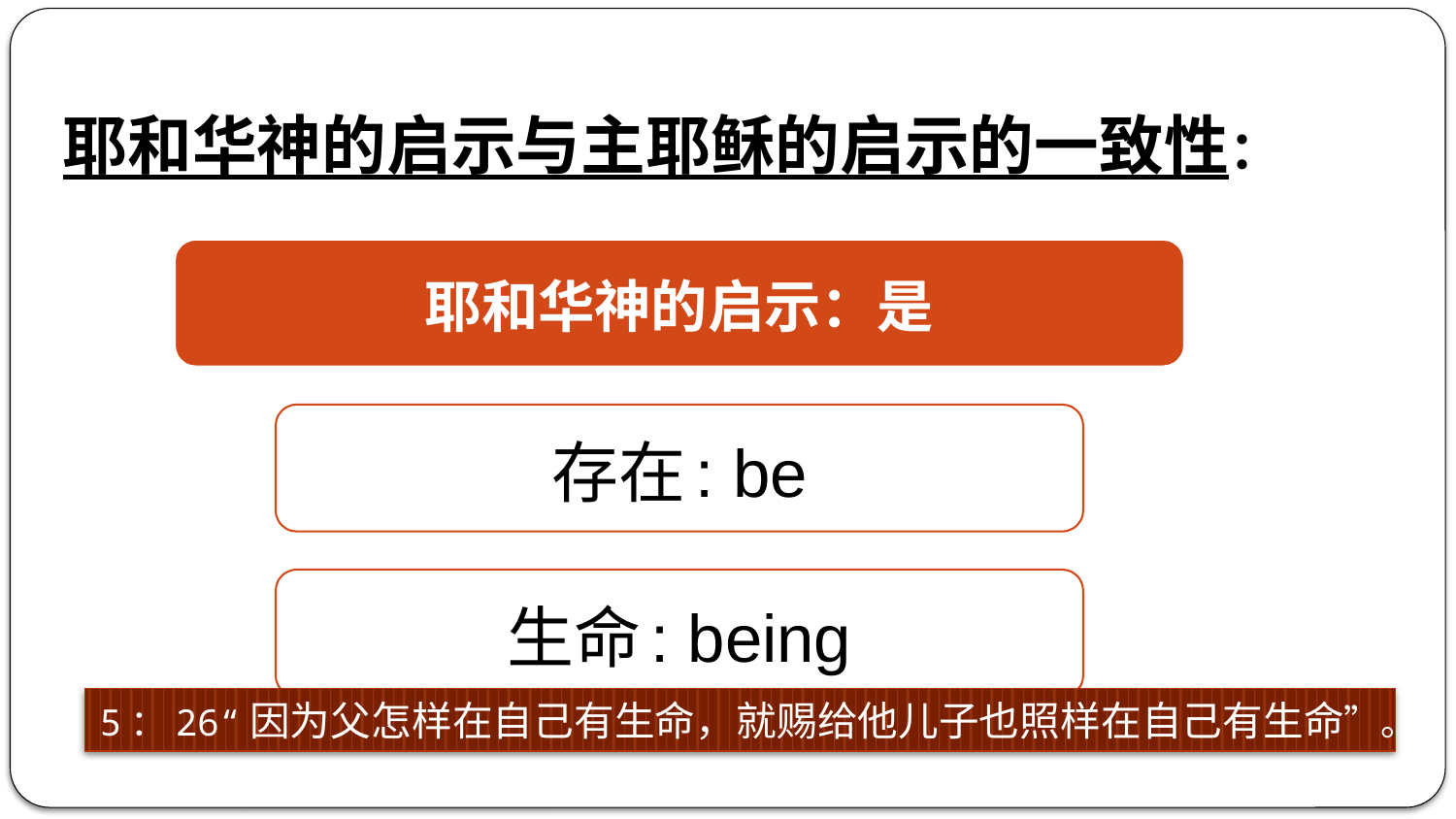

耶和华神的启示与主耶稣的启示的一致性：

耶和华神的启示：是
存在: be
生命: being
存在:be
生命:being
=
5：26“因为父怎样在自己有生命，就赐给他儿子也照样在自己有生命”。